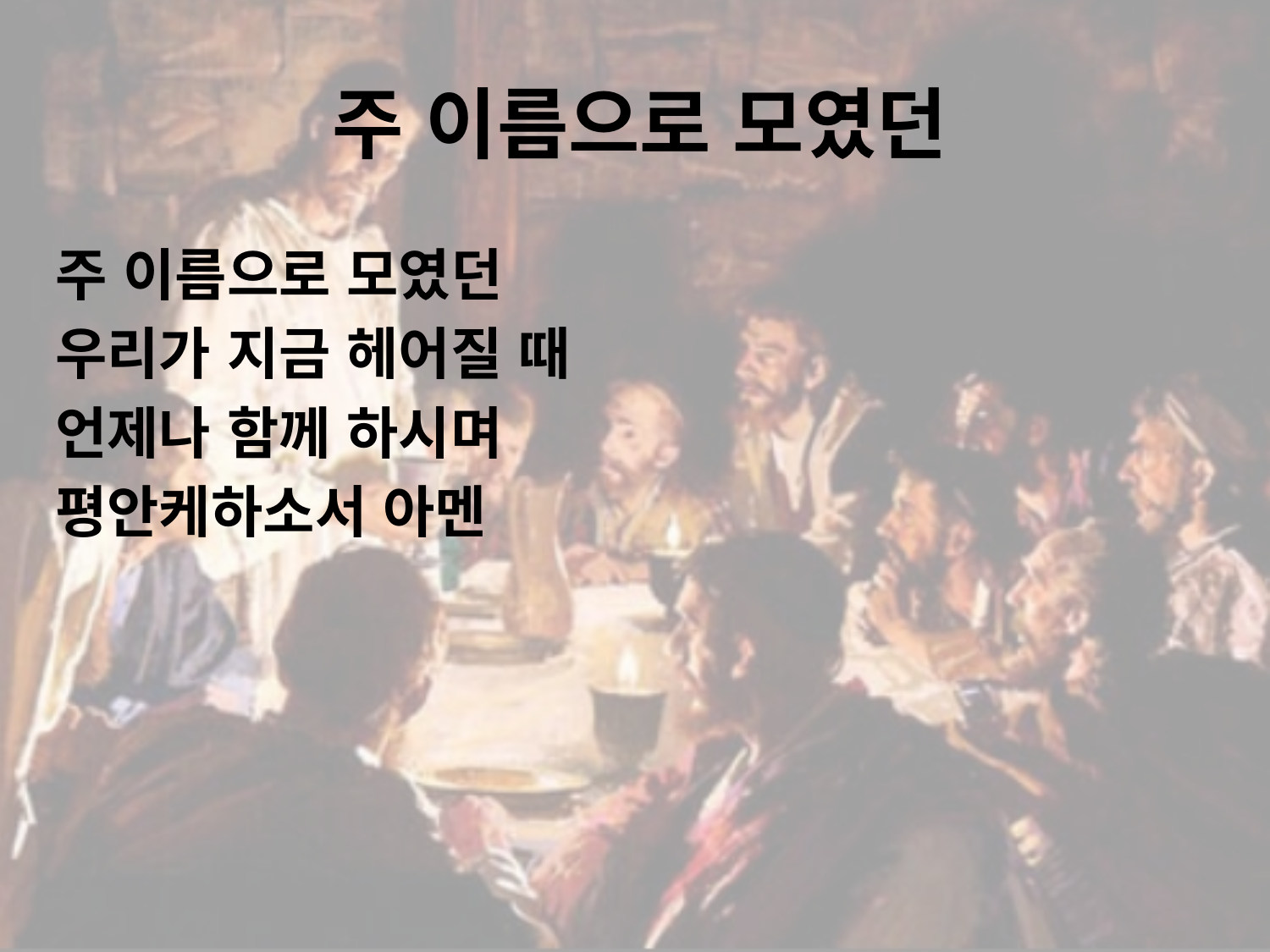

# 주 이름으로 모였던
주 이름으로 모였던
우리가 지금 헤어질 때
언제나 함께 하시며
평안케하소서 아멘